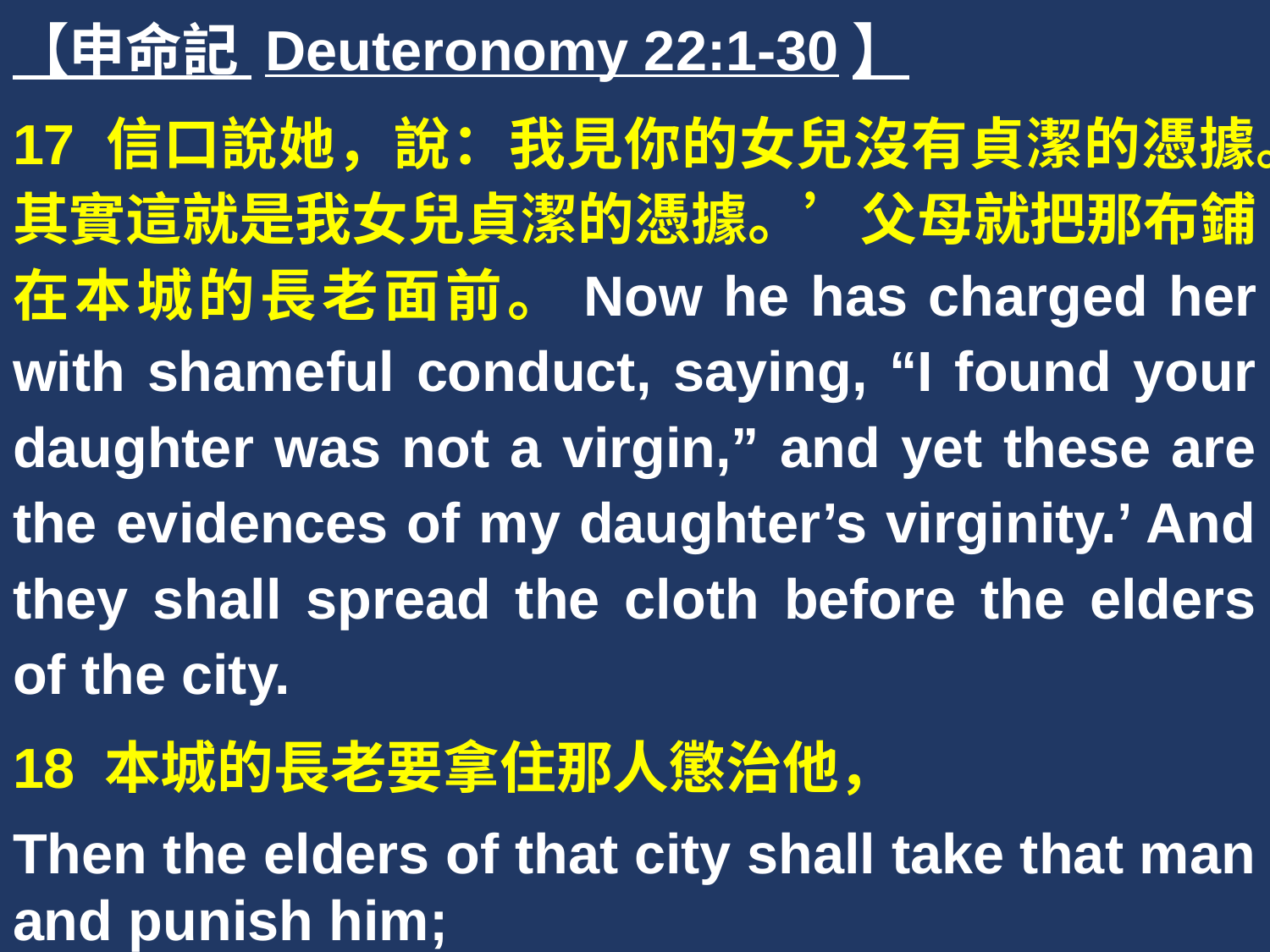

【申命記 Deuteronomy 22:1-30】
17 信口說她，說：我見你的女兒沒有貞潔的憑據。其實這就是我女兒貞潔的憑據。’父母就把那布鋪在本城的長老面前。Now he has charged her with shameful conduct, saying, “I found your daughter was not a virgin,” and yet these are the evidences of my daughter’s virginity.’ And they shall spread the cloth before the elders of the city.
18 本城的長老要拿住那人懲治他，
Then the elders of that city shall take that man and punish him;